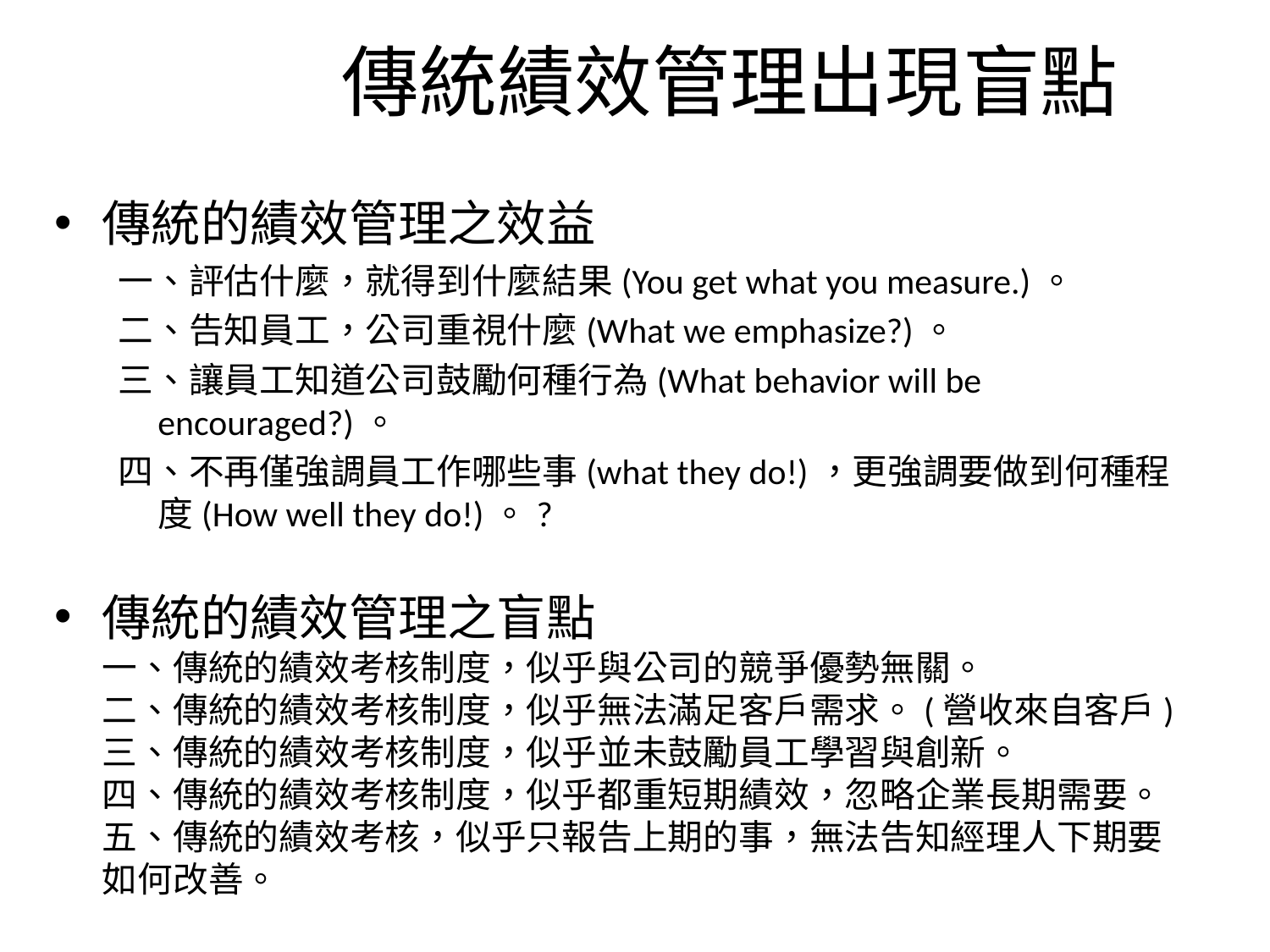

# 傳統績效管理出現盲點
傳統的績效管理之效益
一、評估什麼，就得到什麼結果(You get what you measure.)。
二、告知員工，公司重視什麼(What we emphasize?)。
三、讓員工知道公司鼓勵何種行為(What behavior will be encouraged?)。
四、不再僅強調員工作哪些事(what they do!)，更強調要做到何種程度(How well they do!)。?
傳統的績效管理之盲點
一、傳統的績效考核制度，似乎與公司的競爭優勢無關。
二、傳統的績效考核制度，似乎無法滿足客戶需求。(營收來自客戶)
三、傳統的績效考核制度，似乎並未鼓勵員工學習與創新。
四、傳統的績效考核制度，似乎都重短期績效，忽略企業長期需要。
五、傳統的績效考核，似乎只報告上期的事，無法告知經理人下期要 如何改善。